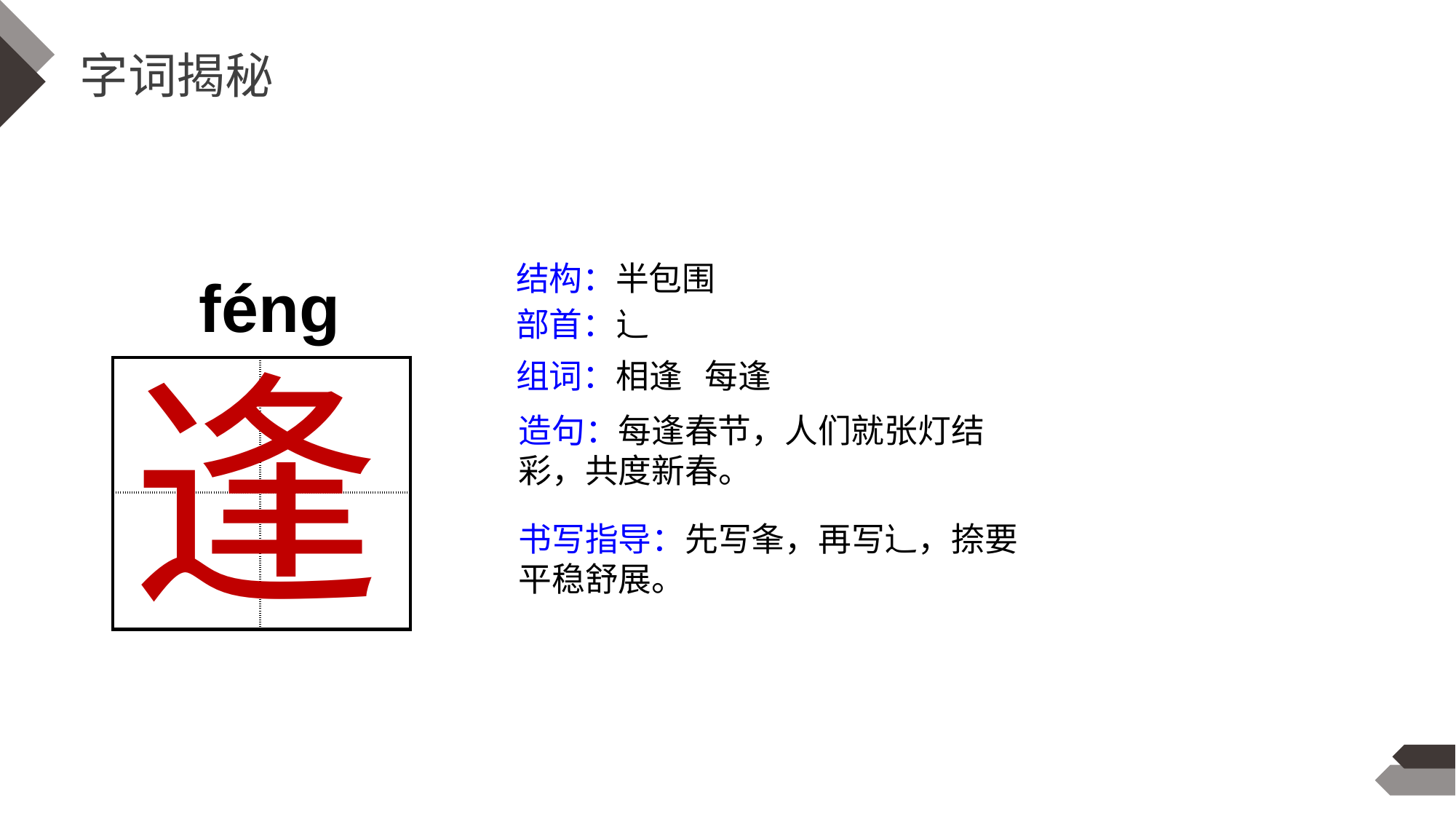

字词揭秘
结构：半包围
féng
部首：辶
逢
组词：相逢   每逢
|  |  |
| --- | --- |
|  |  |
造句：每逢春节，人们就张灯结彩，共度新春。

书写指导：先写夆，再写辶，捺要平稳舒展。